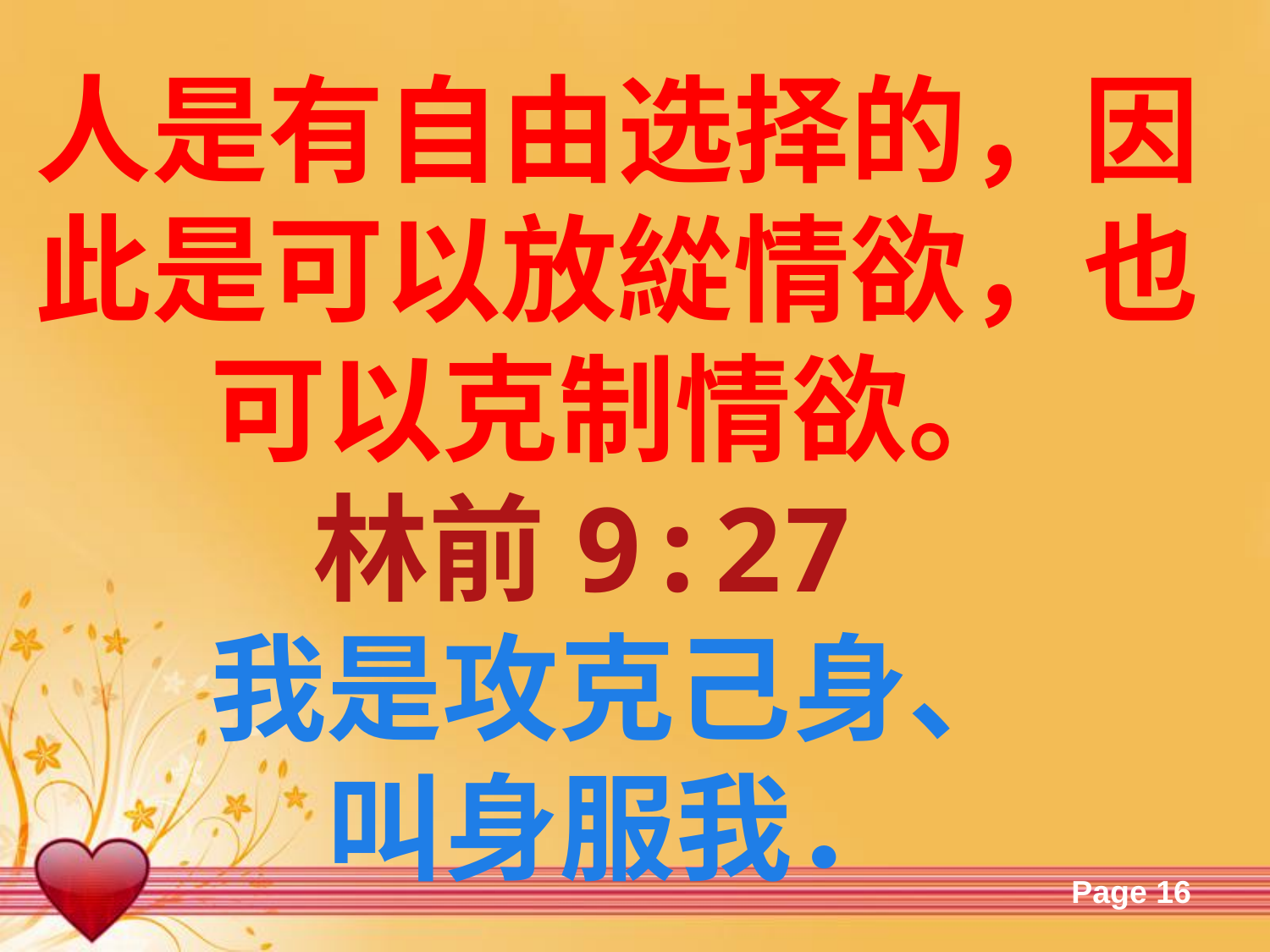

人是有自由选择的，因此是可以放緃情欲，也可以克制情欲。
林前9:27
我是攻克己身、
叫身服我．